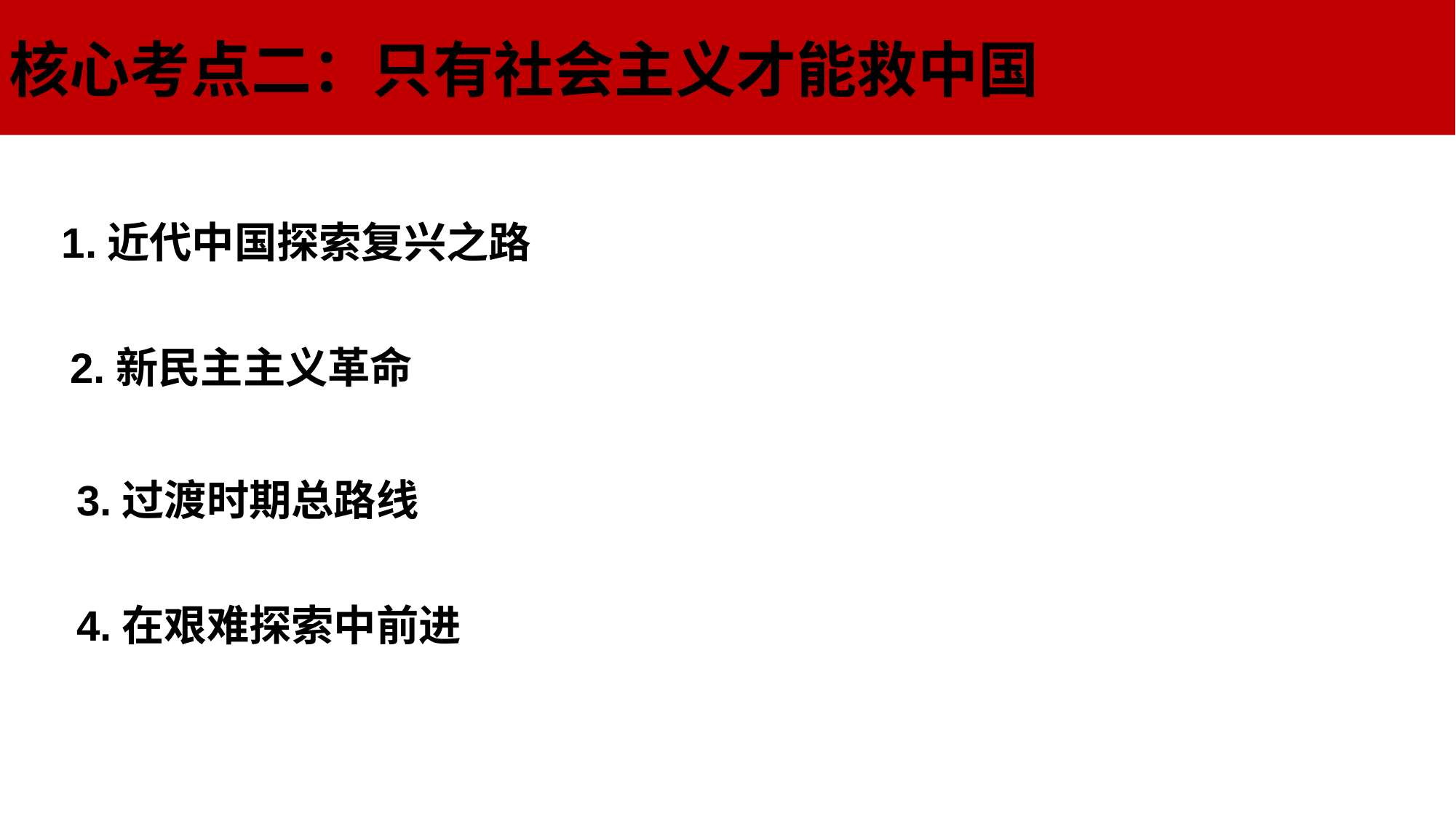

核心考点二：只有社会主义才能救中国
1.近代中国探索复兴之路
2.新民主主义革命
3.过渡时期总路线
4.在艰难探索中前进